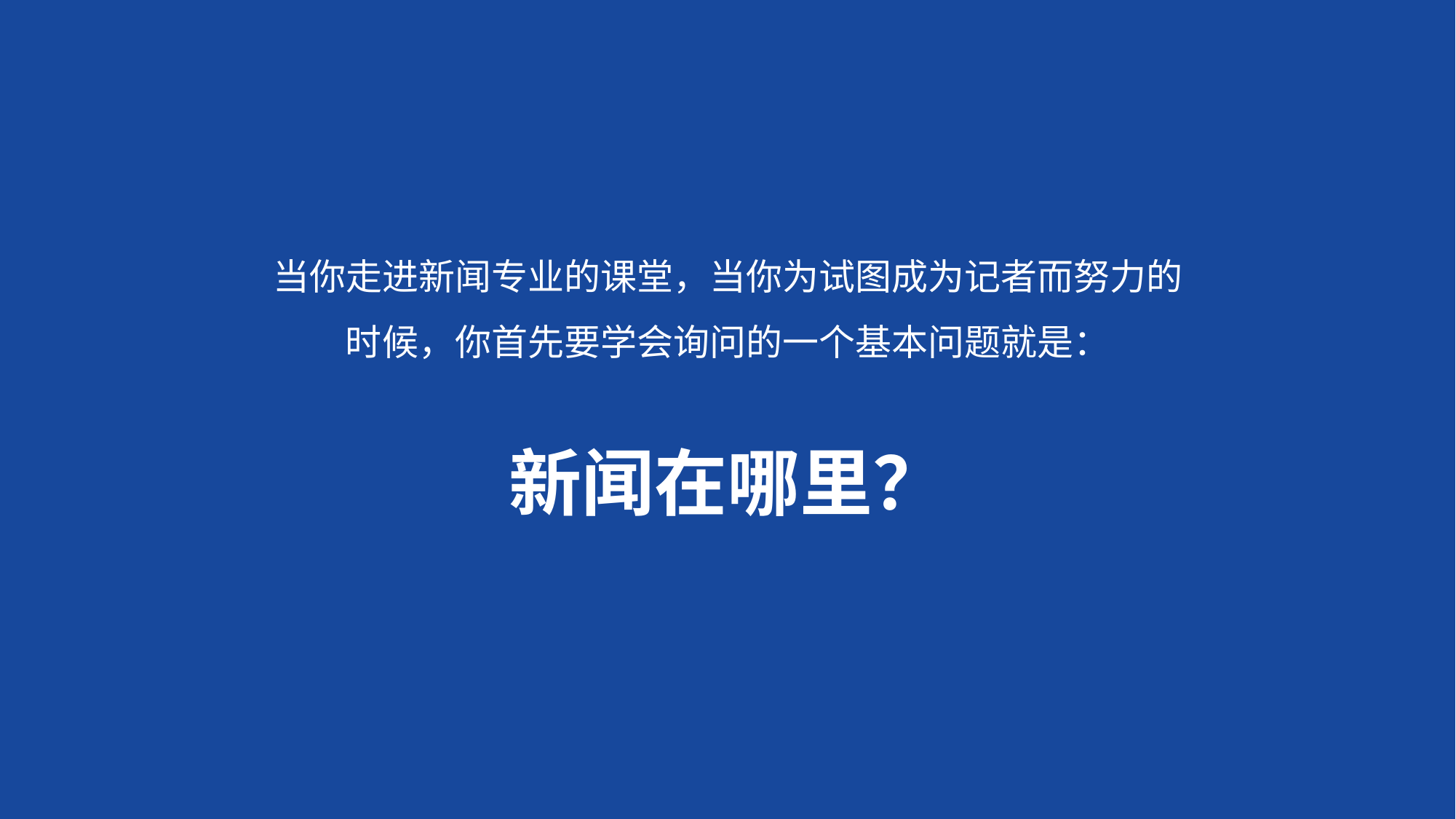

当你走进新闻专业的课堂，当你为试图成为记者而努力的时候，你首先要学会询问的一个基本问题就是：
新闻在哪里？